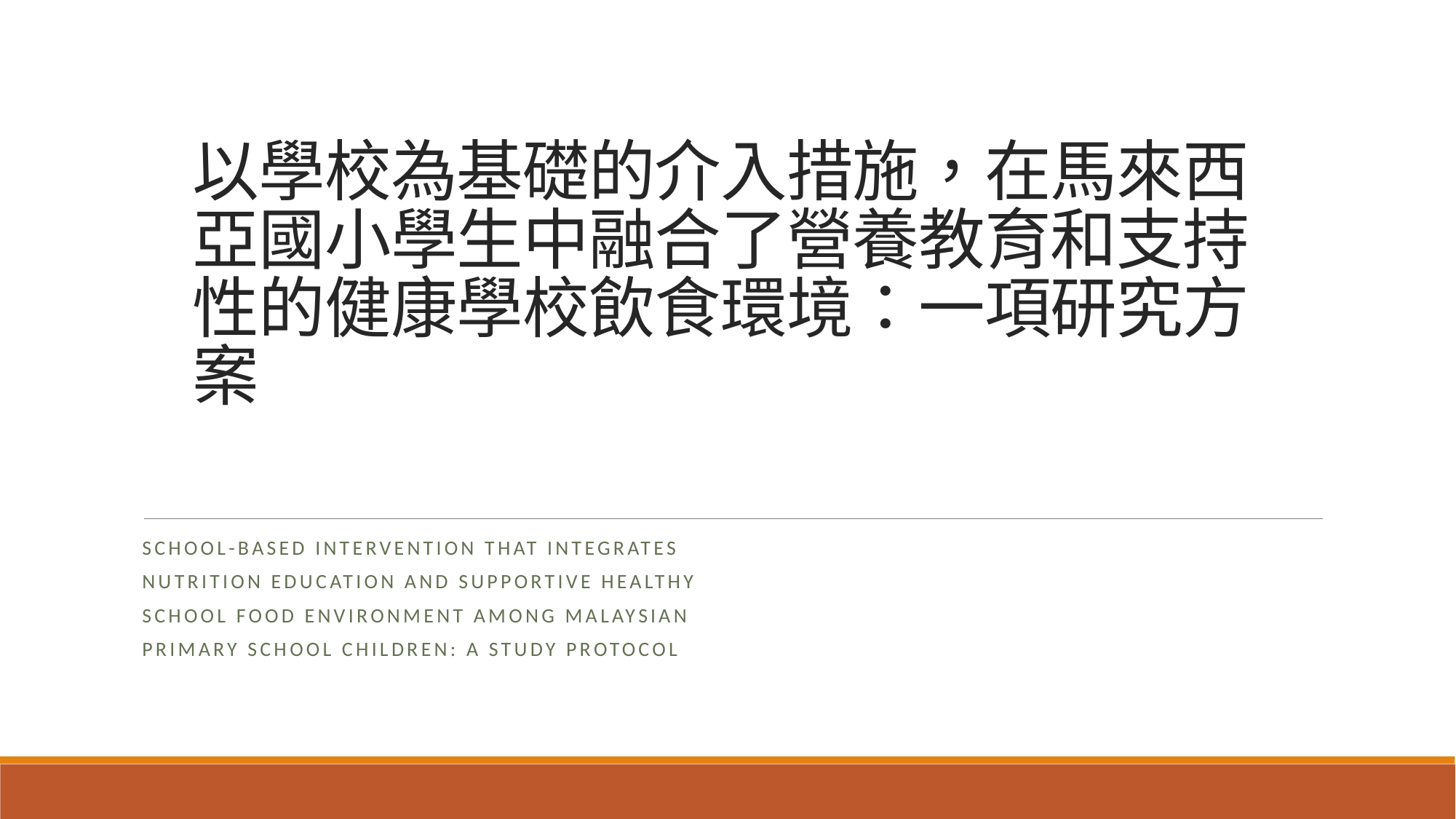

# 以學校為基礎的介入措施，在馬來西亞國小學生中融合了營養教育和支持性的健康學校飲食環境：一項研究方案
School-based intervention that integrates
nutrition education and supportive healthy
school food environment among Malaysian
primary school children: a study protocol